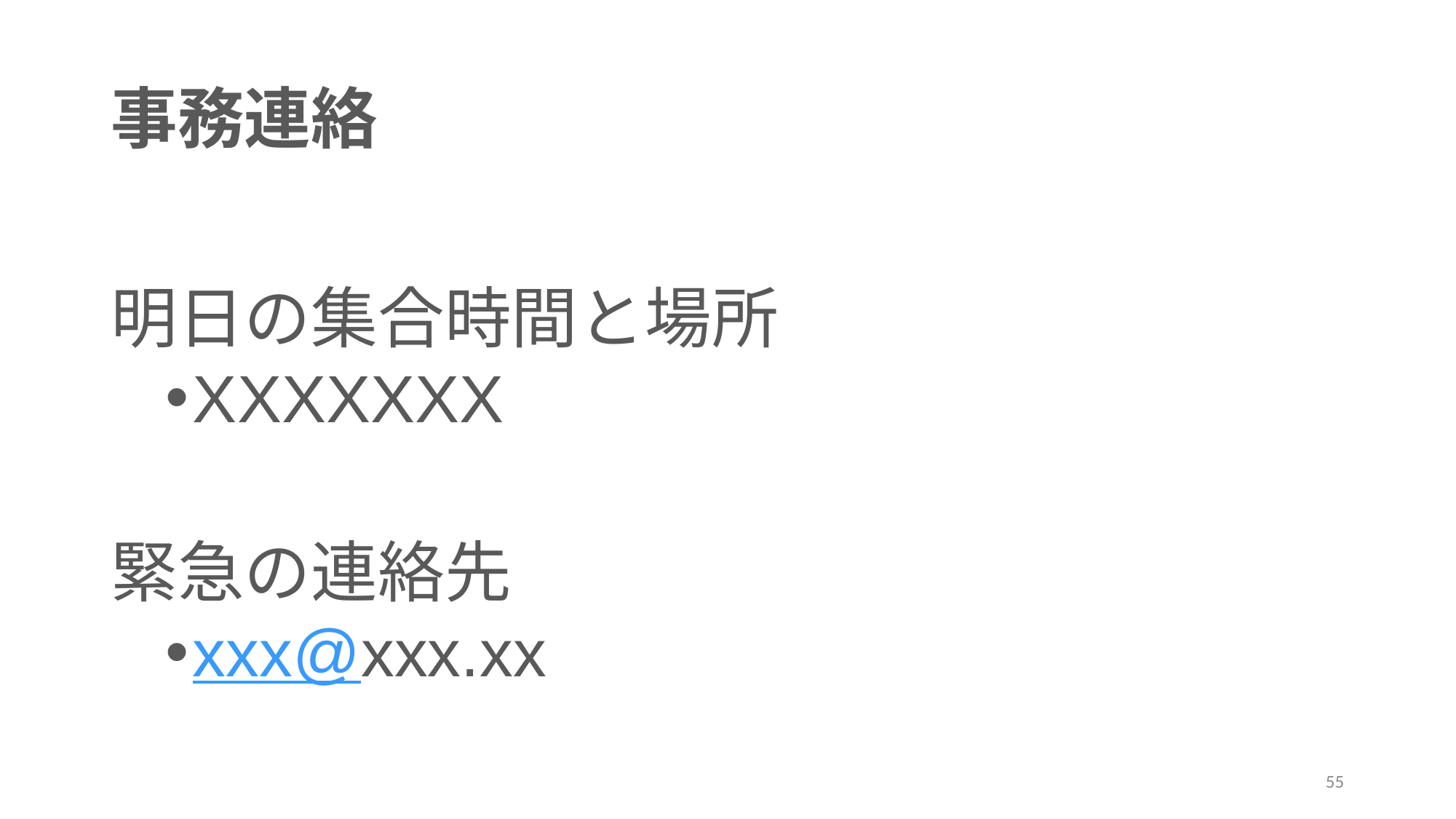

# 事務連絡
明日の集合時間と場所
XXXXXXX

緊急の連絡先
xxx@xxx.xx
55